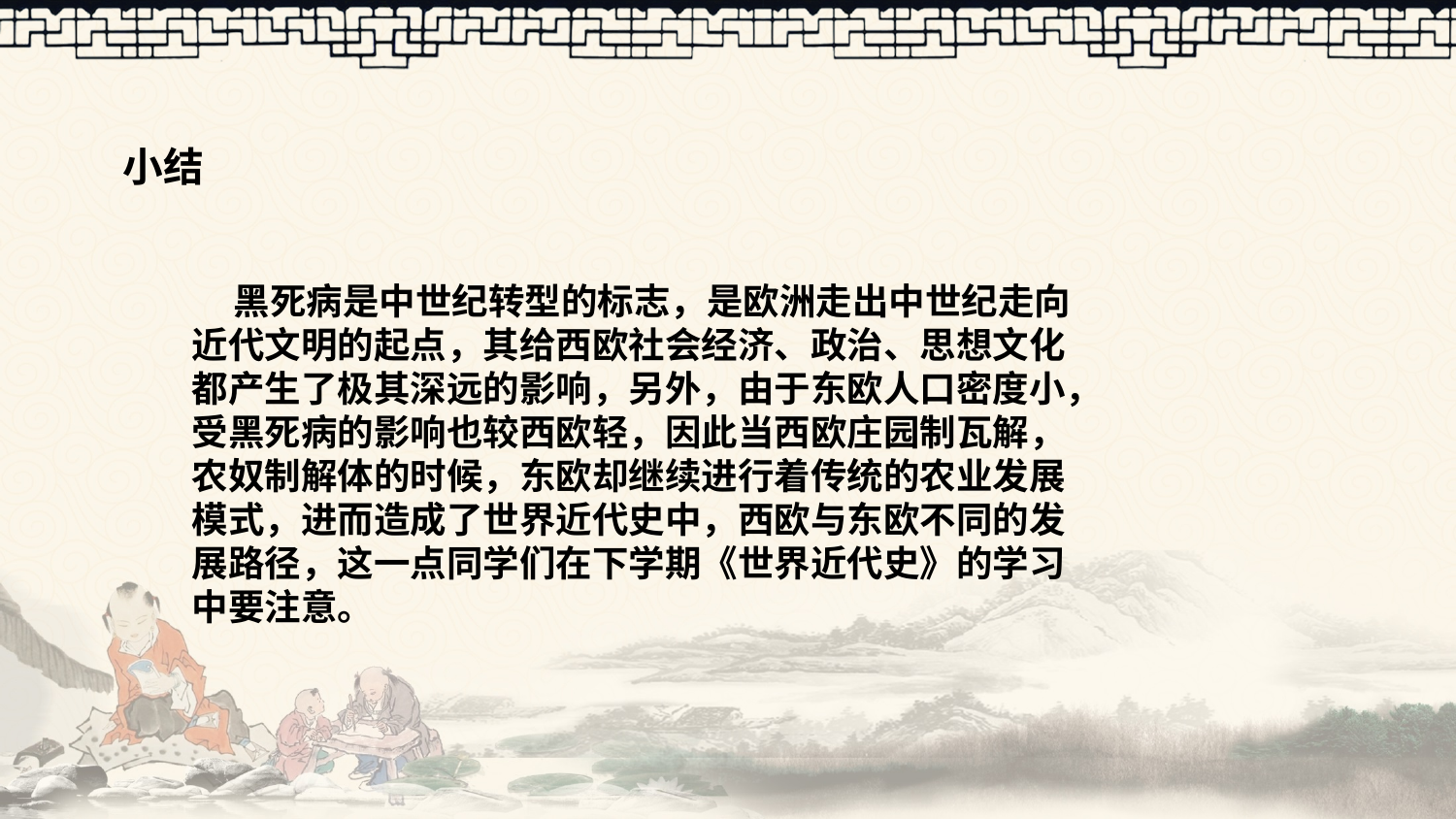

小结
    黑死病是中世纪转型的标志，是欧洲走出中世纪走向近代文明的起点，其给西欧社会经济、政治、思想文化都产生了极其深远的影响，另外，由于东欧人口密度小，受黑死病的影响也较西欧轻，因此当西欧庄园制瓦解，农奴制解体的时候，东欧却继续进行着传统的农业发展模式，进而造成了世界近代史中，西欧与东欧不同的发展路径，这一点同学们在下学期《世界近代史》的学习中要注意。